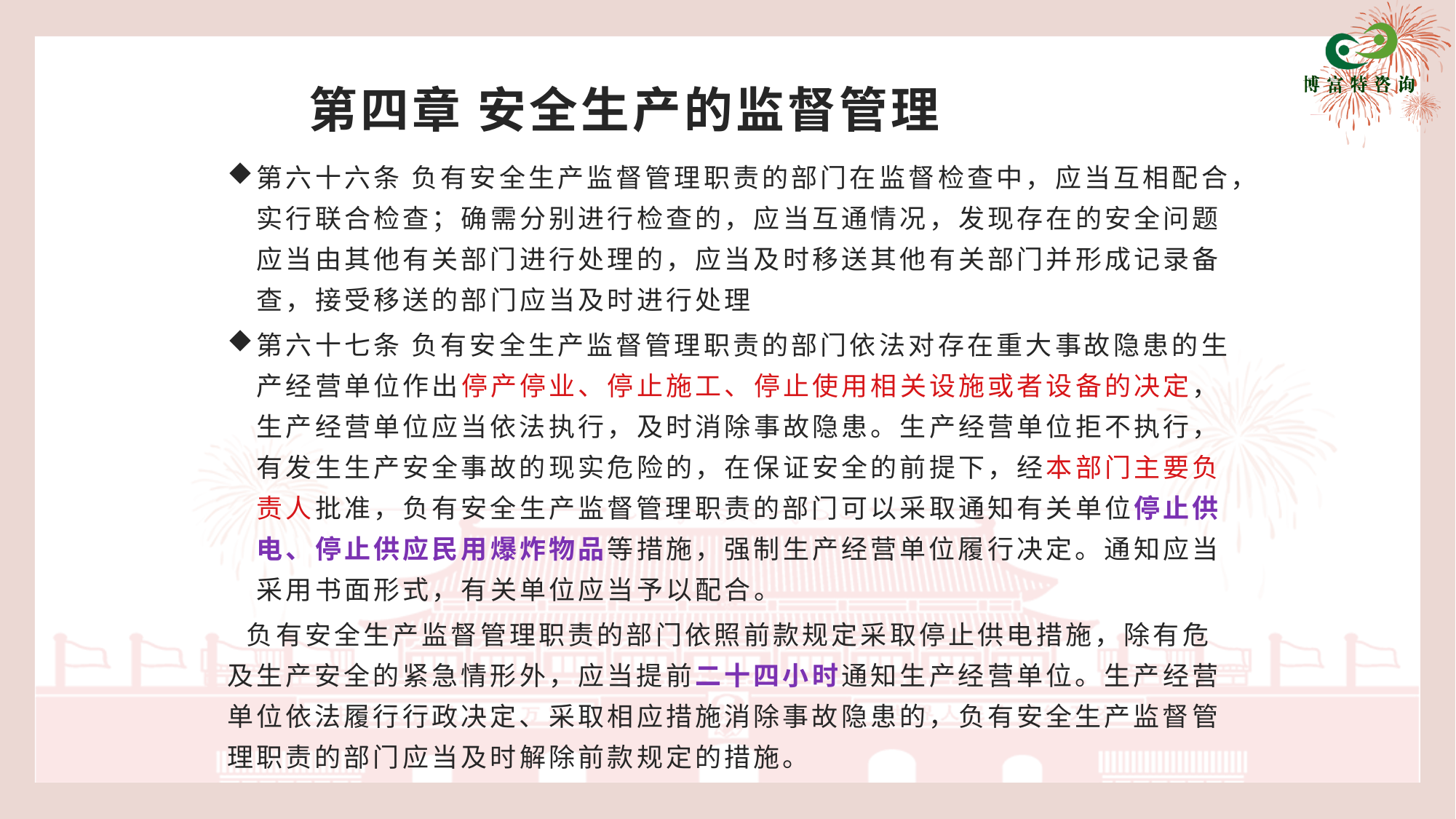

# 第四章 安全生产的监督管理
第六十六条 负有安全生产监督管理职责的部门在监督检查中，应当互相配合，实行联合检查；确需分别进行检查的，应当互通情况，发现存在的安全问题应当由其他有关部门进行处理的，应当及时移送其他有关部门并形成记录备查，接受移送的部门应当及时进行处理
第六十七条 负有安全生产监督管理职责的部门依法对存在重大事故隐患的生产经营单位作出停产停业、停止施工、停止使用相关设施或者设备的决定，生产经营单位应当依法执行，及时消除事故隐患。生产经营单位拒不执行，有发生生产安全事故的现实危险的，在保证安全的前提下，经本部门主要负责人批准，负有安全生产监督管理职责的部门可以采取通知有关单位停止供电、停止供应民用爆炸物品等措施，强制生产经营单位履行决定。通知应当采用书面形式，有关单位应当予以配合。
  负有安全生产监督管理职责的部门依照前款规定采取停止供电措施，除有危及生产安全的紧急情形外，应当提前二十四小时通知生产经营单位。生产经营单位依法履行行政决定、采取相应措施消除事故隐患的，负有安全生产监督管理职责的部门应当及时解除前款规定的措施。